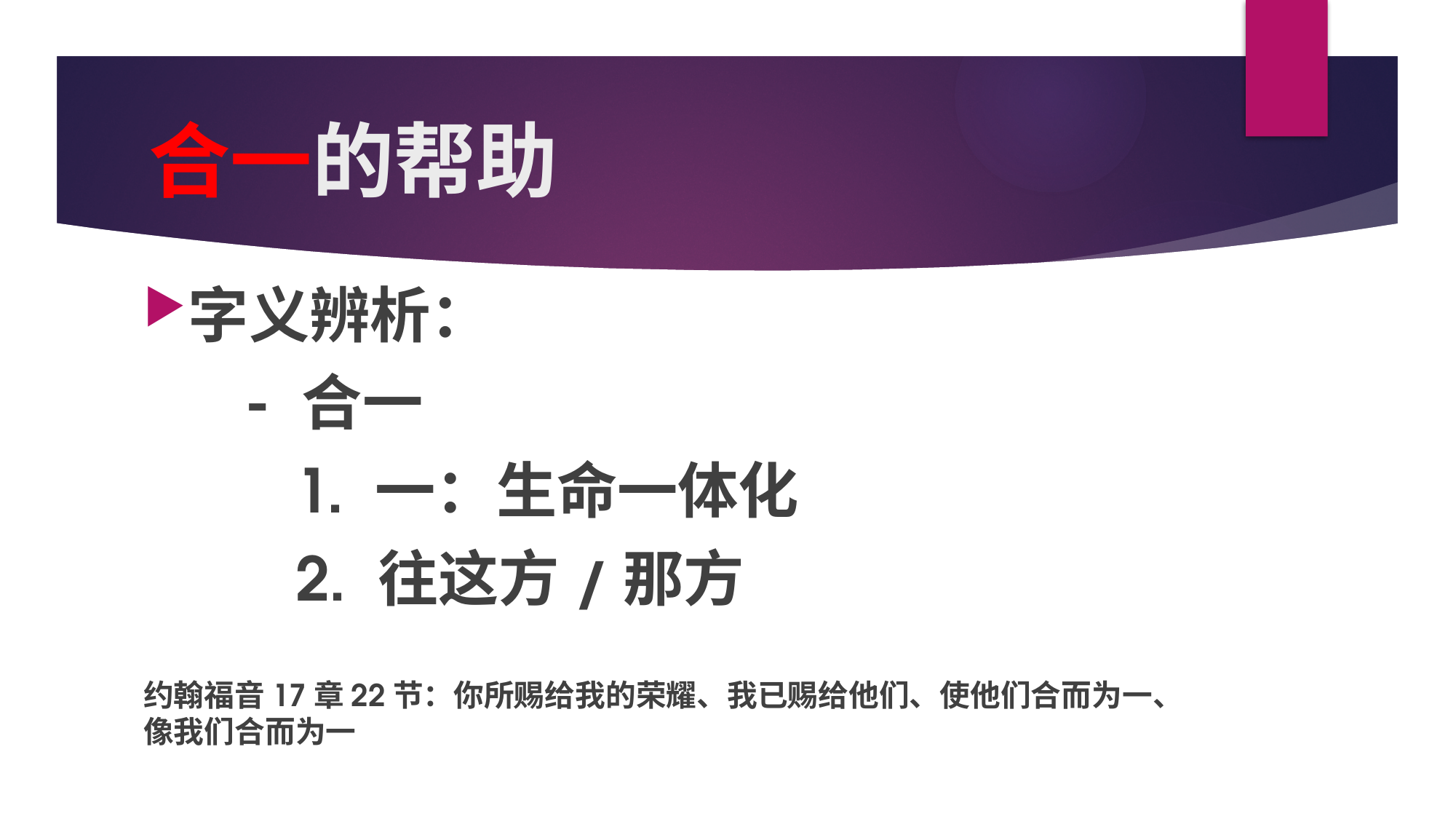

# 合一的帮助
字义辨析：
      - 合一
         1. 一：生命一体化
         2. 往这方/那方

约翰福音17章22节：你所赐给我的荣耀、我已赐给他们、使他们合而为一、像我们合而为一